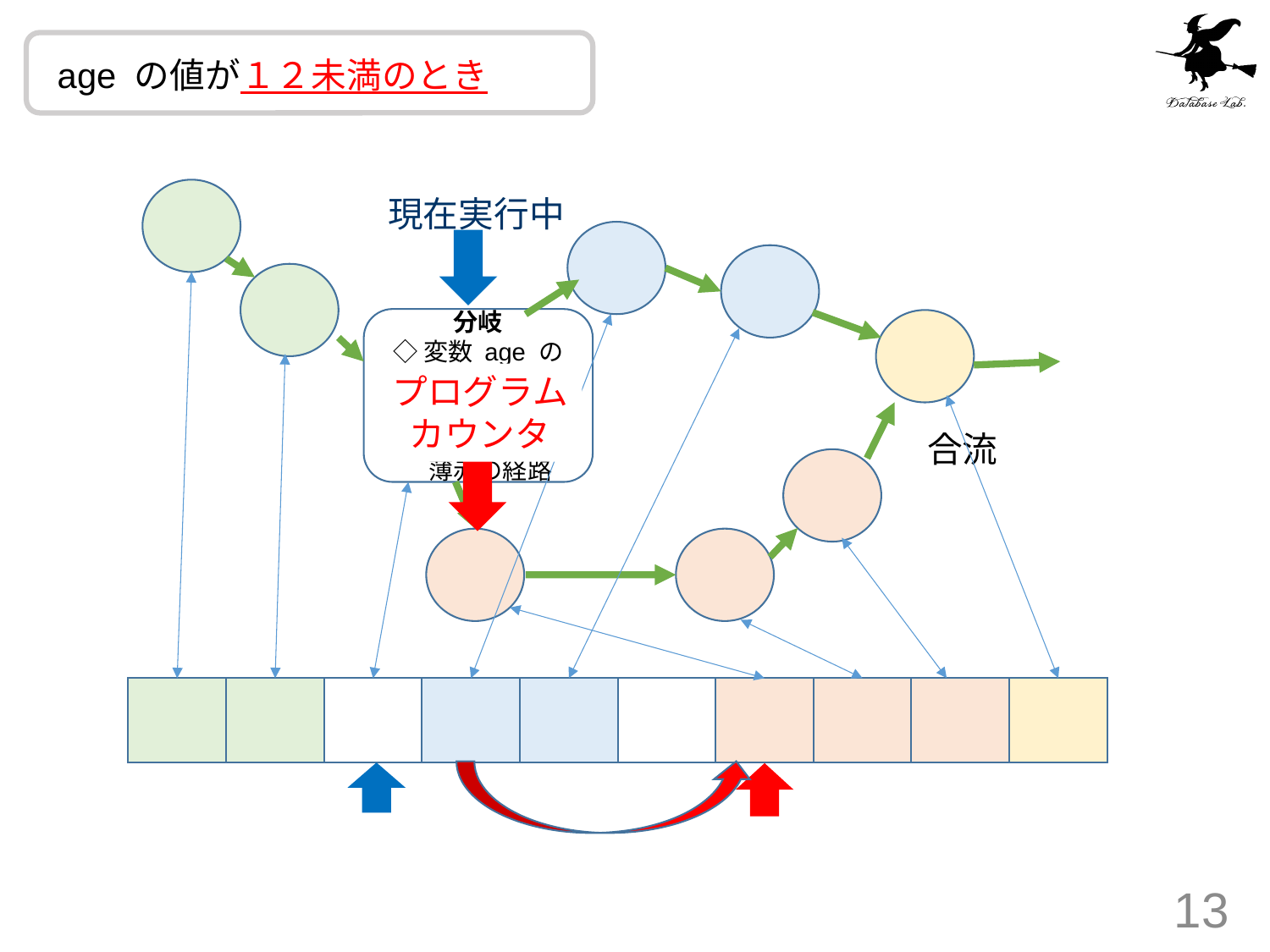

#

age の値が１２未満のとき

現在実行中

分岐
◇変数 age の値が１２以上なら　薄青の経路
◇１２未満なら　薄赤の経路

プログラム
カウンタ
合流

13